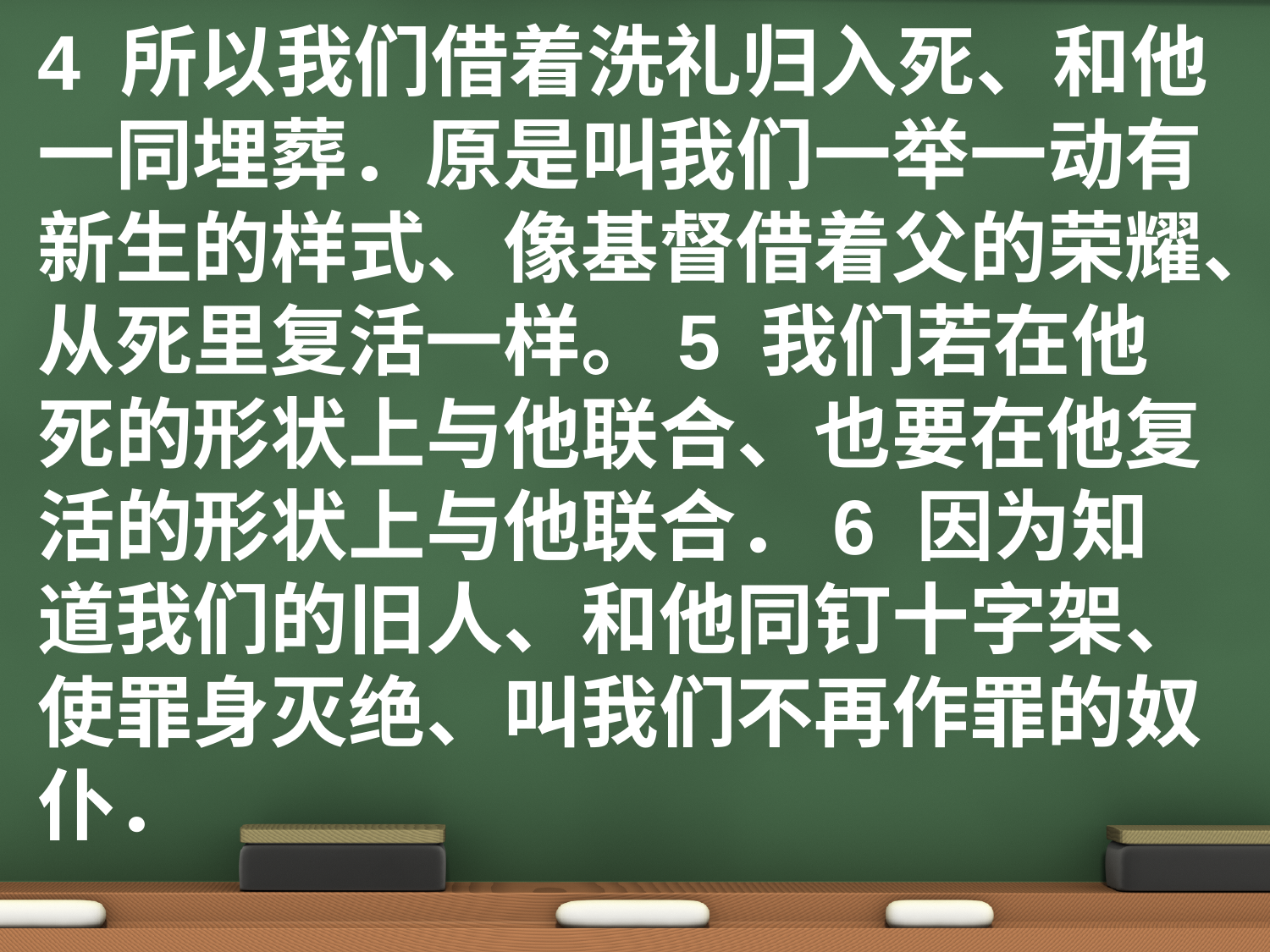

4 所以我们借着洗礼归入死、和他一同埋葬．原是叫我们一举一动有新生的样式、像基督借着父的荣耀、从死里复活一样。5 我们若在他死的形状上与他联合、也要在他复活的形状上与他联合．6 因为知道我们的旧人、和他同钉十字架、使罪身灭绝、叫我们不再作罪的奴仆．